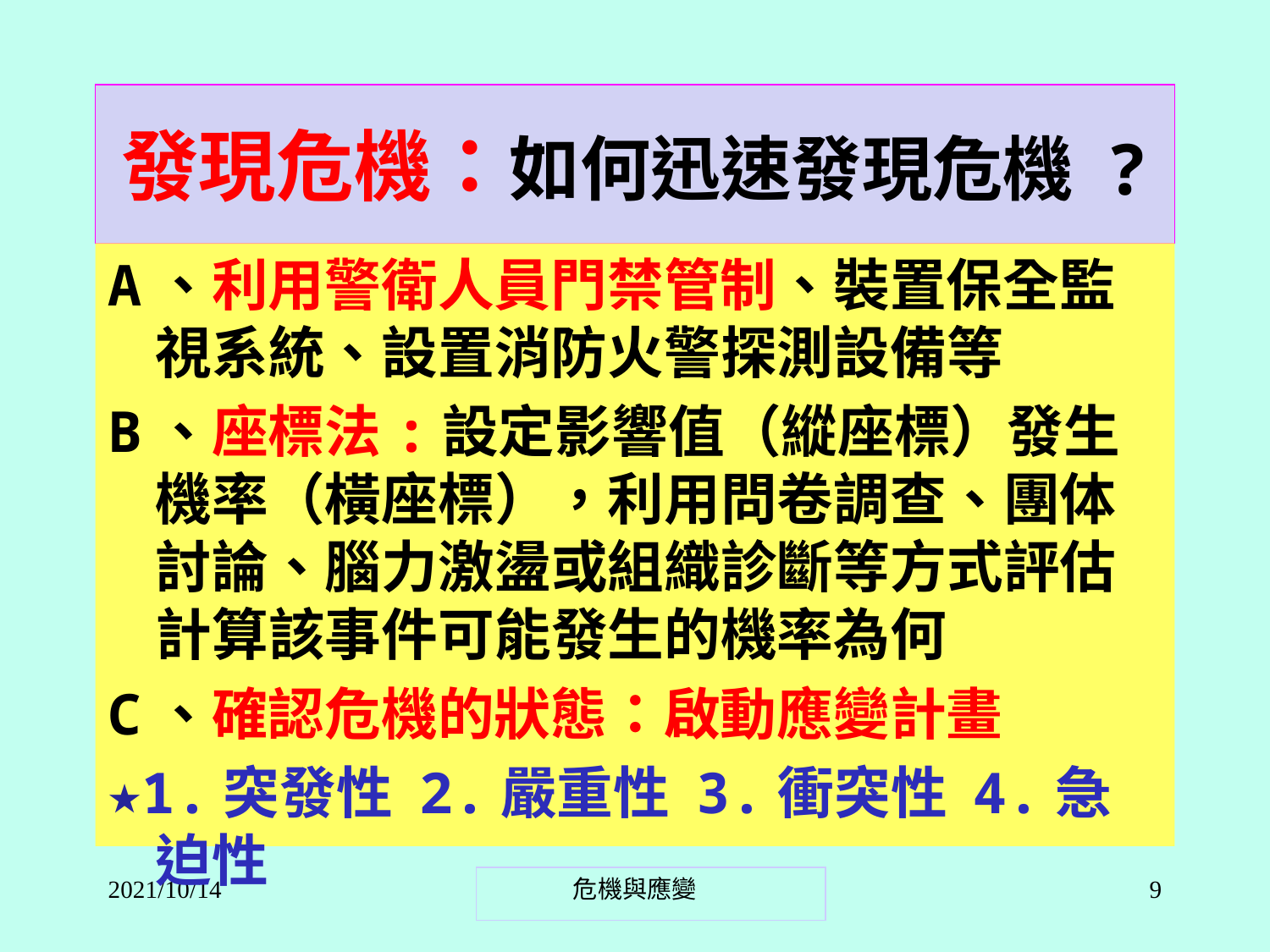

# 發現危機：如何迅速發現危機 ?
A、利用警衛人員門禁管制、裝置保全監視系統、設置消防火警探測設備等
B、座標法:設定影響值（縱座標）發生機率（橫座標），利用問卷調查、團体討論、腦力激盪或組織診斷等方式評估計算該事件可能發生的機率為何
C、確認危機的狀態：啟動應變計畫
★1.突發性 2.嚴重性 3.衝突性 4.急迫性
2021/10/14
危機與應變
9